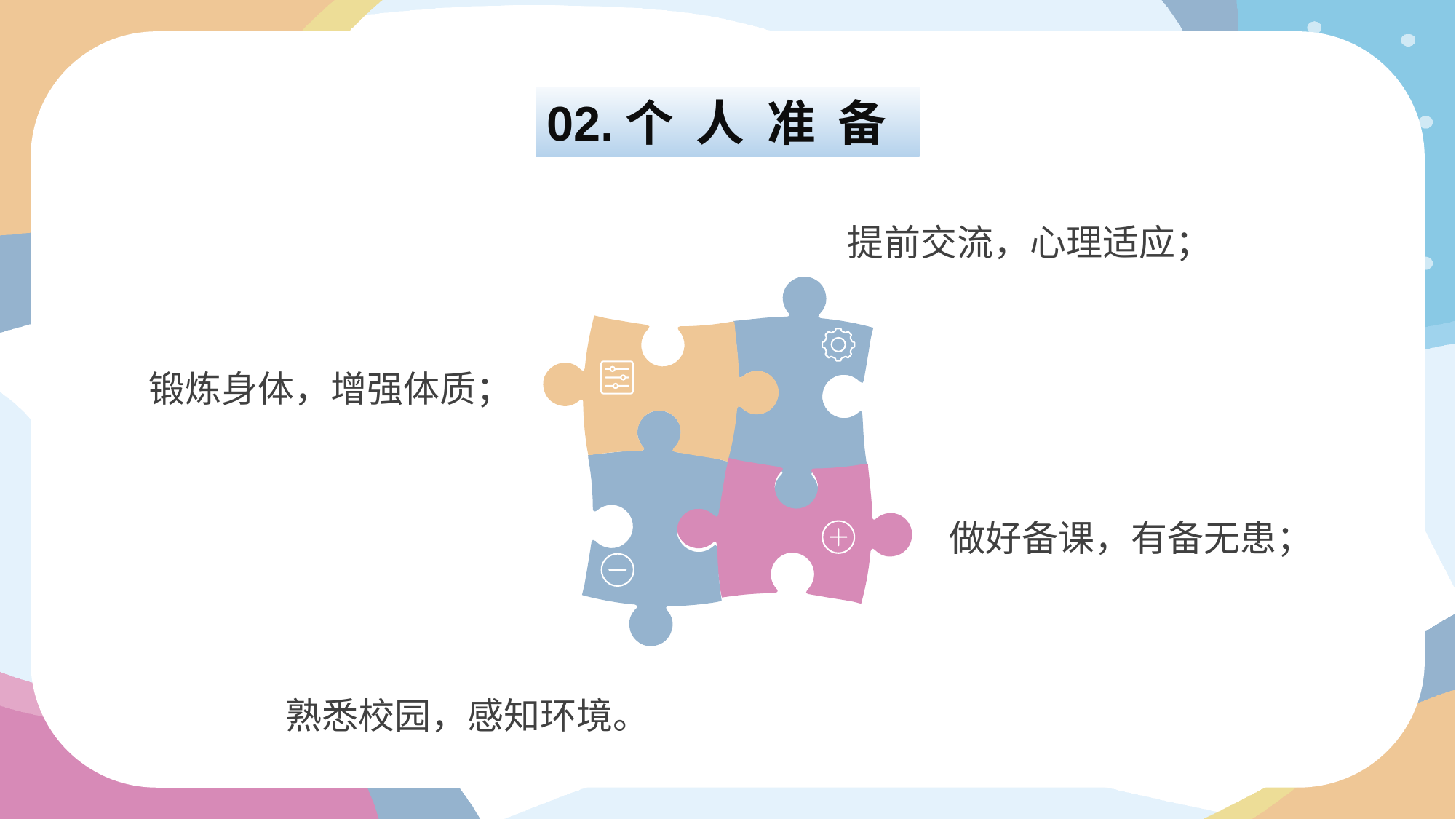

02.个  人  准  备
提前交流，心理适应；

锻炼身体，增强体质；

做好备课，有备无患；

熟悉校园，感知环境。